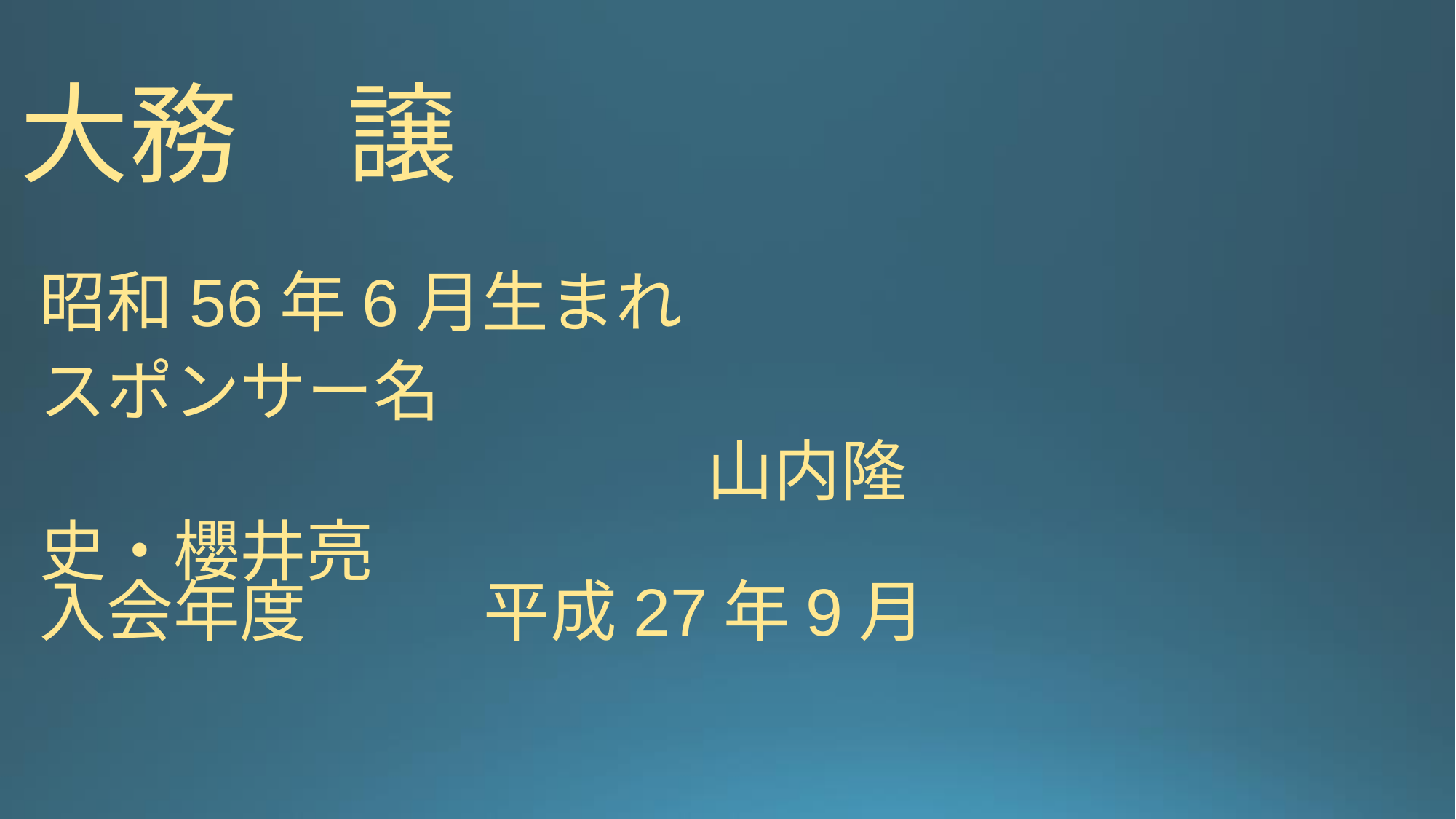

大務　譲
昭和56年6月生まれ
スポンサー名
　　　　　　　　　　山内隆史・櫻井亮
入会年度
平成27年9月